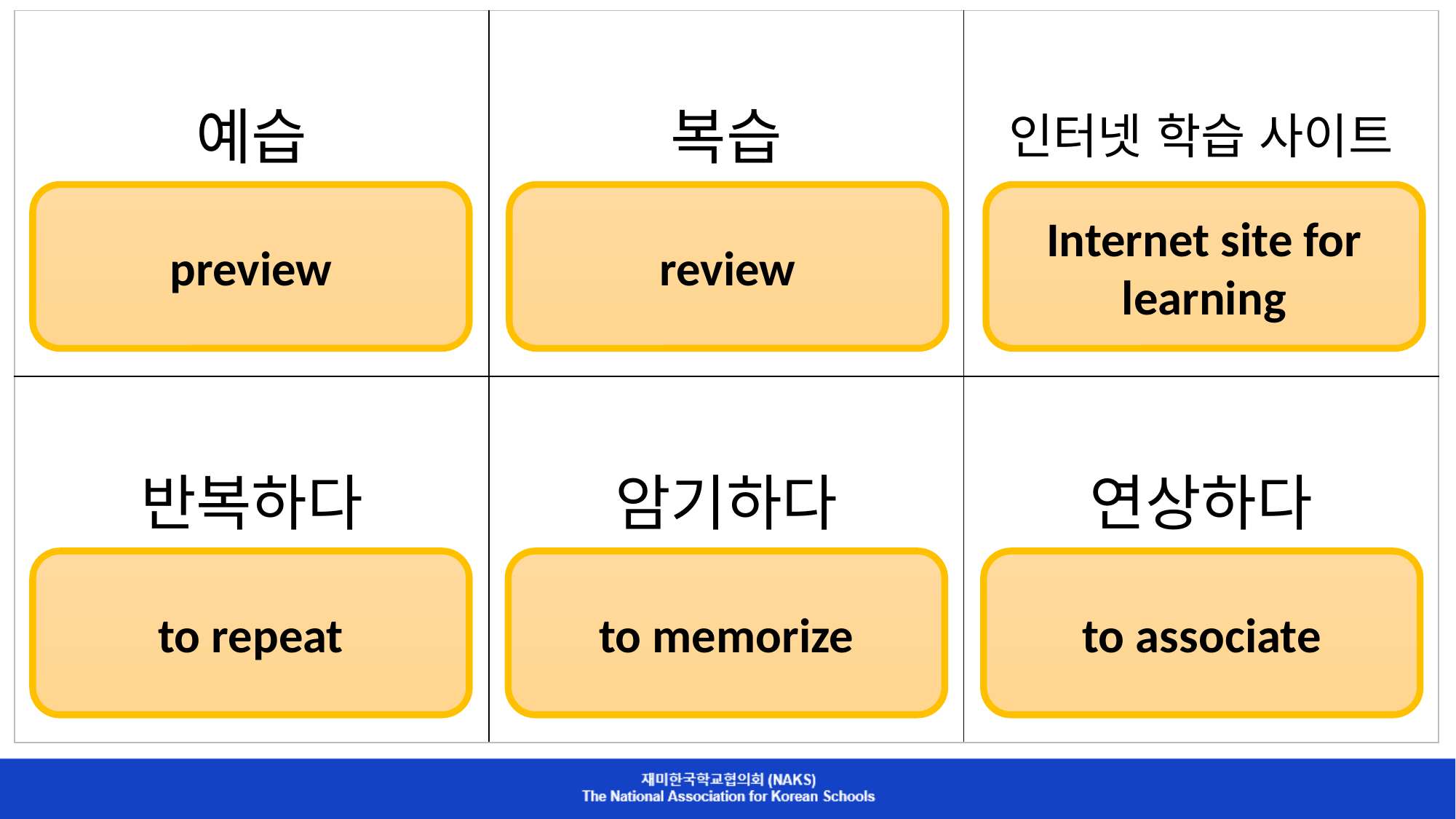

| 예습 | 복습 | 인터넷 학습 사이트 |
| --- | --- | --- |
| 반복하다 | 암기하다 | 연상하다 |
preview
review
Internet site for learning
to repeat
to memorize
to associate